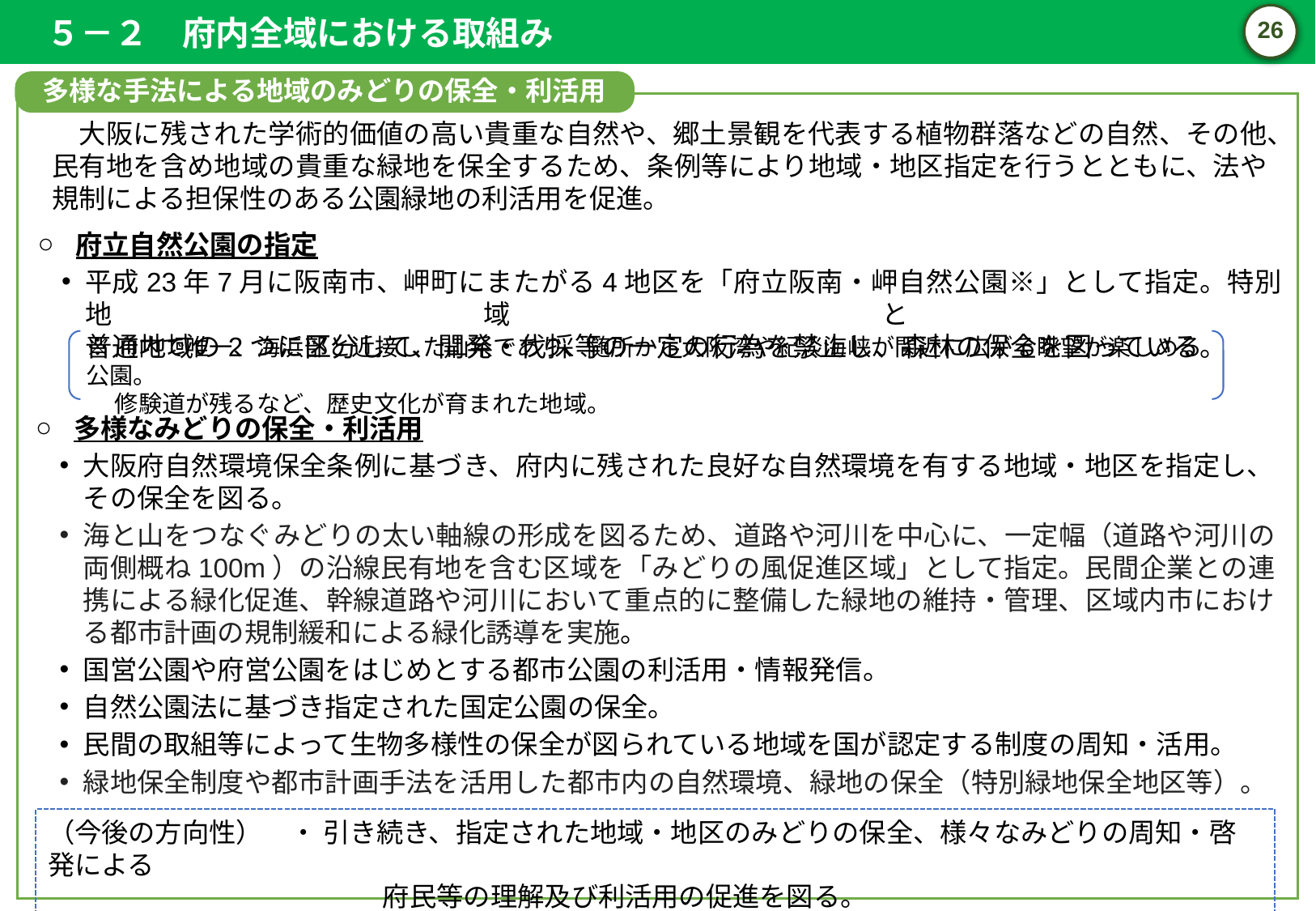

５－２　府内全域における取組み
26
多様な手法による地域のみどりの保全・利活用

　大阪に残された学術的価値の高い貴重な自然や、郷土景観を代表する植物群落などの自然、その他、民有地を含め地域の貴重な緑地を保全するため、条例等により地域・地区指定を行うとともに、法や規制による担保性のある公園緑地の利活用を促進。
府立自然公園の指定
平成23年7月に阪南市、岬町にまたがる4地区を「府立阪南・岬自然公園※」として指定。特別地域と
普通地域の2つに区分して、開発・伐採等の一定の行為を禁止し、森林の保全を図っている。
※府内で唯一、海浜部と近接した山系であり、随所から大阪湾や紀淡海峡が間近に広がる眺望が楽しめる公園。
　 修験道が残るなど、歴史文化が育まれた地域。

多様なみどりの保全・利活用
大阪府自然環境保全条例に基づき、府内に残された良好な自然環境を有する地域・地区を指定し、
その保全を図る。
海と山をつなぐみどりの太い軸線の形成を図るため、道路や河川を中心に、一定幅（道路や河川の両側概ね100m）の沿線民有地を含む区域を「みどりの風促進区域」として指定。民間企業との連携による緑化促進、幹線道路や河川において重点的に整備した緑地の維持・管理、区域内市における都市計画の規制緩和による緑化誘導を実施。
国営公園や府営公園をはじめとする都市公園の利活用・情報発信。
自然公園法に基づき指定された国定公園の保全。
民間の取組等によって生物多様性の保全が図られている地域を国が認定する制度の周知・活用。
緑地保全制度や都市計画手法を活用した都市内の自然環境、緑地の保全（特別緑地保全地区等）。
（今後の方向性）　・ 引き続き、指定された地域・地区のみどりの保全、様々なみどりの周知・啓発による
　　　　　　　　　　　　  府民等の理解及び利活用の促進を図る。